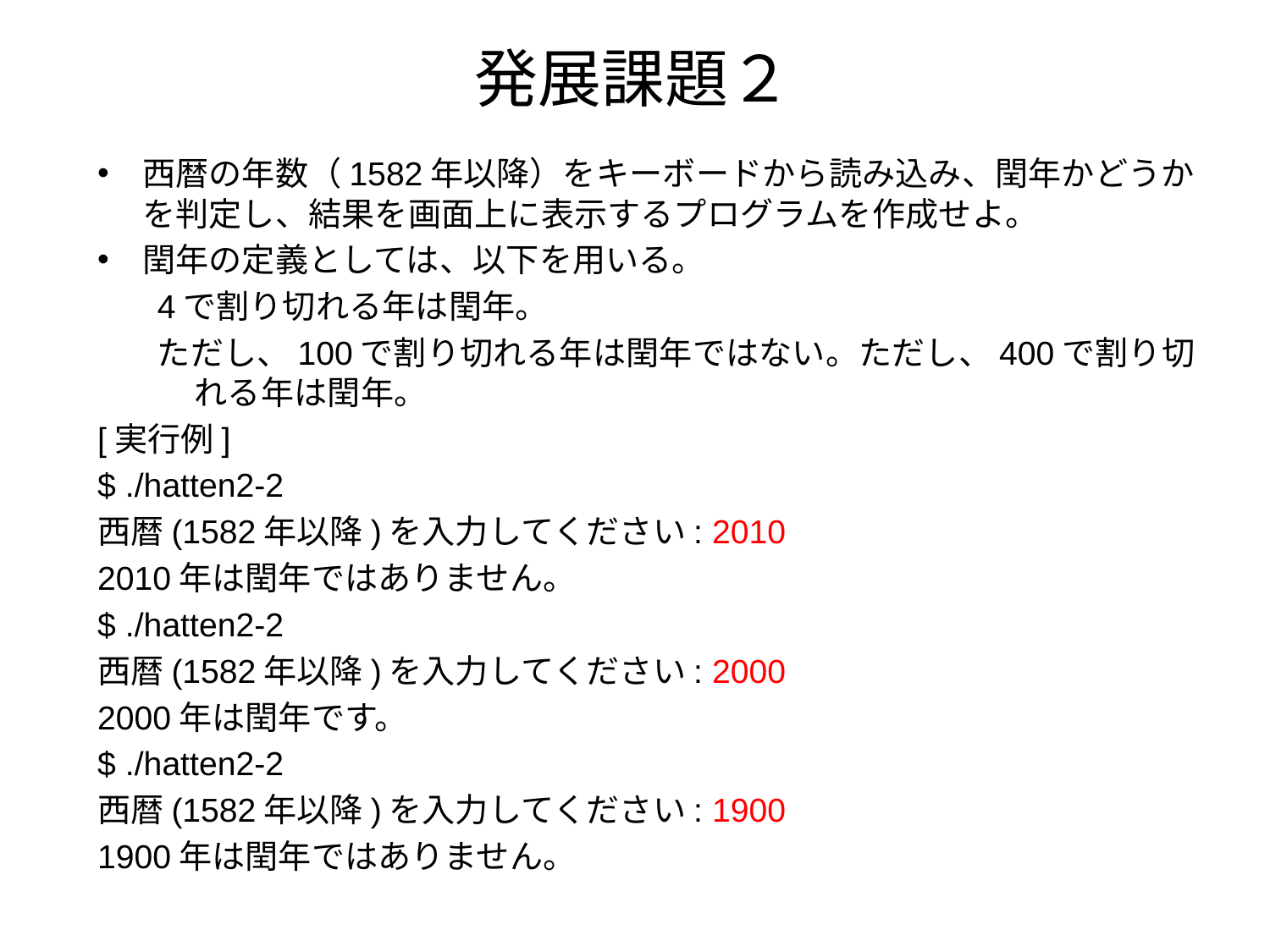

# 発展課題２
西暦の年数（1582年以降）をキーボードから読み込み、閏年かどうかを判定し、結果を画面上に表示するプログラムを作成せよ。
閏年の定義としては、以下を用いる。
4で割り切れる年は閏年。
ただし、100で割り切れる年は閏年ではない。ただし、400で割り切れる年は閏年。
[実行例]
$ ./hatten2-2
西暦(1582年以降)を入力してください: 2010
2010年は閏年ではありません。
$ ./hatten2-2
西暦(1582年以降)を入力してください: 2000
2000年は閏年です。
$ ./hatten2-2
西暦(1582年以降)を入力してください: 1900
1900年は閏年ではありません。